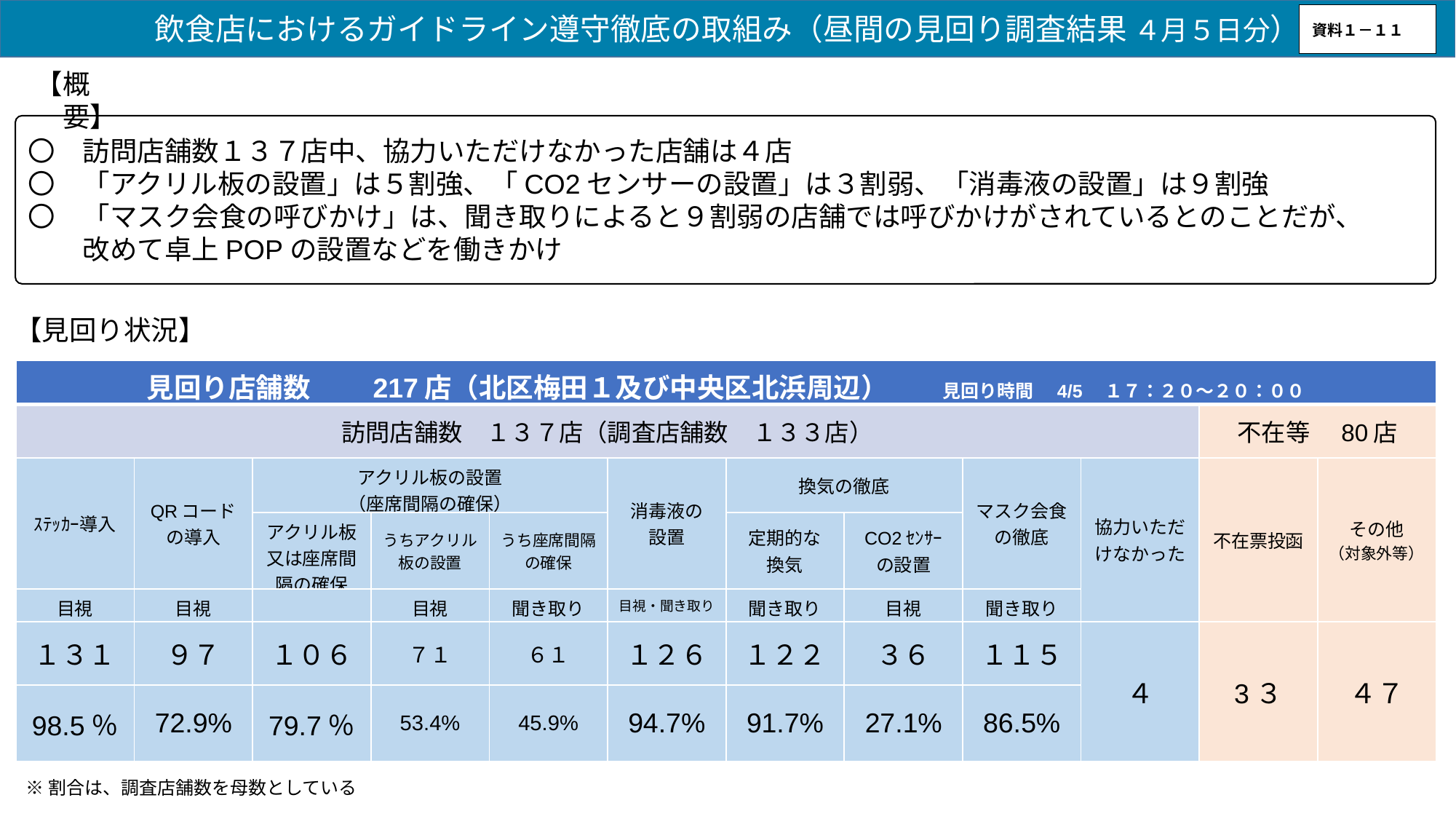

飲食店におけるガイドライン遵守徹底の取組み（昼間の見回り調査結果 ４月５日分）
資料１－１１
【概　　要】
〇　訪問店舗数１３７店中、協力いただけなかった店舗は４店
〇　「アクリル板の設置」は５割強、「CO2センサーの設置」は３割弱、「消毒液の設置」は９割強
〇　「マスク会食の呼びかけ」は、聞き取りによると９割弱の店舗では呼びかけがされているとのことだが、
　　改めて卓上POPの設置などを働きかけ
【見回り状況】
| 見回り店舗数　　217店（北区梅田１及び中央区北浜周辺）　　見回り時間　4/5　１７：２０～２０：００ |  |  |  |  |  |  |  |  |  |  |  |
| --- | --- | --- | --- | --- | --- | --- | --- | --- | --- | --- | --- |
| 訪問店舗数　１３７店（調査店舗数　１３３店） |  |  |  |  |  |  |  |  |  | 不在等　80店 |  |
| ｽﾃｯｶｰ導入 | QRコード の導入 | アクリル板の設置 （座席間隔の確保） |  |  | 消毒液の 設置 | 換気の徹底 |  | マスク会食の徹底 | 協力いただけなかった | 不在票投函 | その他 （対象外等） |
|  |  | アクリル板又は座席間隔の確保 | うちアクリル板の設置 | うち座席間隔の確保 |  | 定期的な 換気 | CO2ｾﾝｻｰ の設置 |  |  |  |  |
| 目視 | 目視 |  | 目視 | 聞き取り | 目視・聞き取り | 聞き取り | 目視 | 聞き取り |  |  |  |
| １３１ | ９７ | １０６ | ７１ | ６１ | １２６ | １２２ | ３６ | １１５ | ４ | 3３ | ４７ |
| 98.5％ | 72.9% | 79.7％ | 53.4% | 45.9% | 94.7% | 91.7% | 27.1% | 86.5% |  |  |  |
※割合は、調査店舗数を母数としている